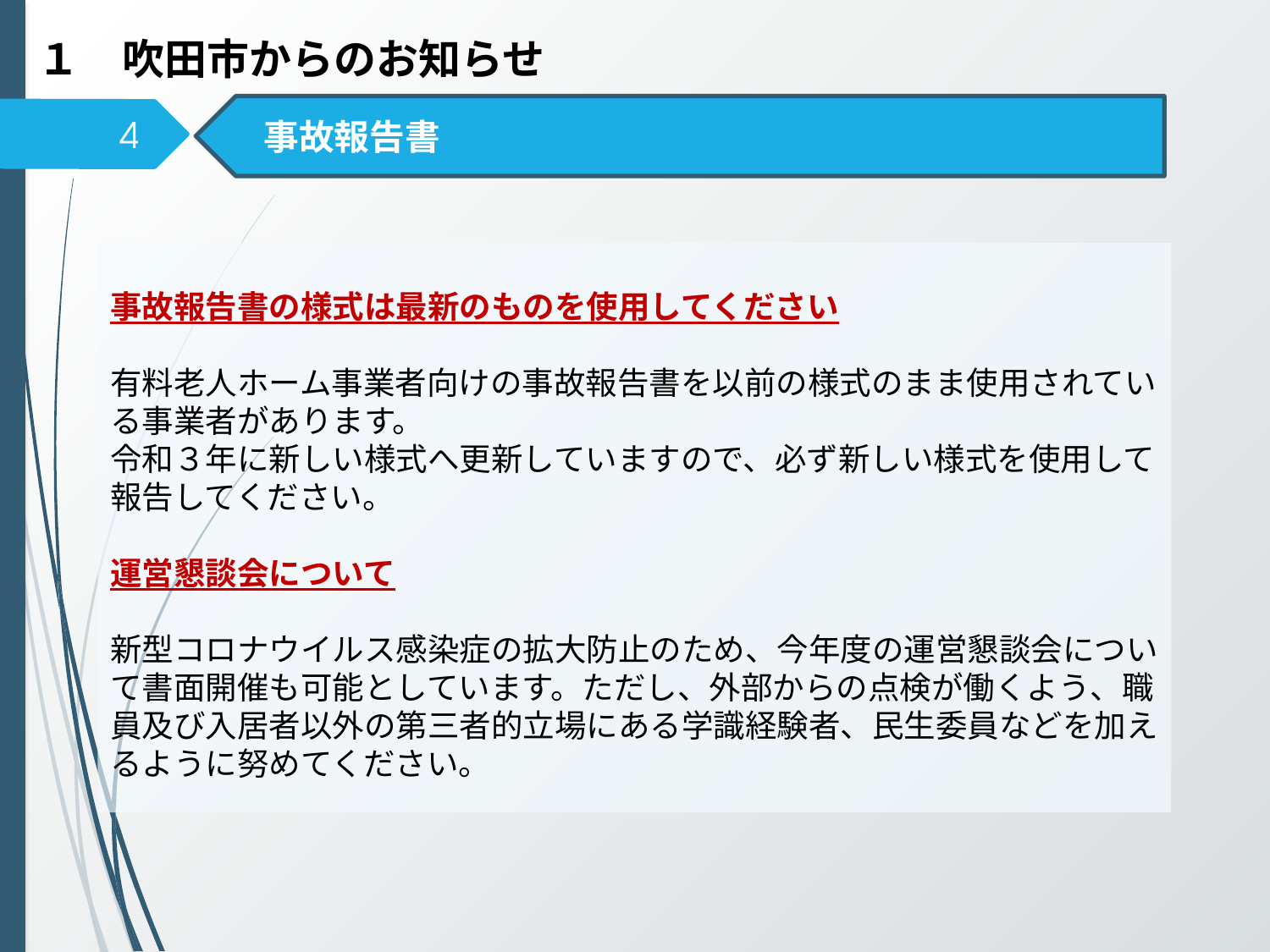

# １　吹田市からのお知らせ
　事故報告書
4

事故報告書の様式は最新のものを使用してください

有料老人ホーム事業者向けの事故報告書を以前の様式のまま使用されている事業者があります。
令和３年に新しい様式へ更新していますので、必ず新しい様式を使用して報告してください。

運営懇談会について

新型コロナウイルス感染症の拡大防止のため、今年度の運営懇談会について書面開催も可能としています。ただし、外部からの点検が働くよう、職員及び入居者以外の第三者的立場にある学識経験者、民生委員などを加えるように努めてください。